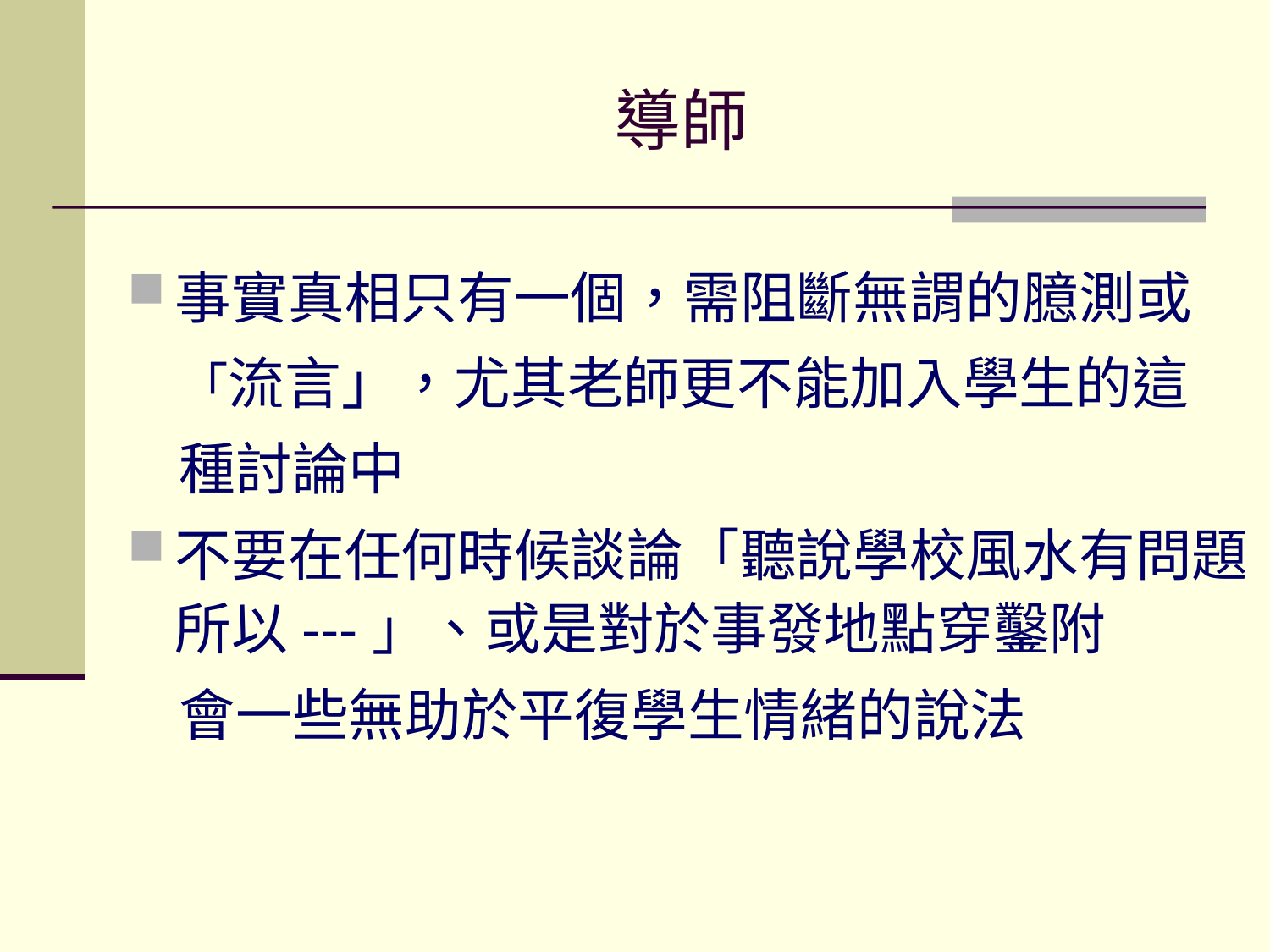

# 導師

事實真相只有一個，需阻斷無謂的臆測或
   「流言」，尤其老師更不能加入學生的這
   種討論中
不要在任何時候談論「聽說學校風水有問題，所以---」、或是對於事發地點穿鑿附
   會一些無助於平復學生情緒的說法